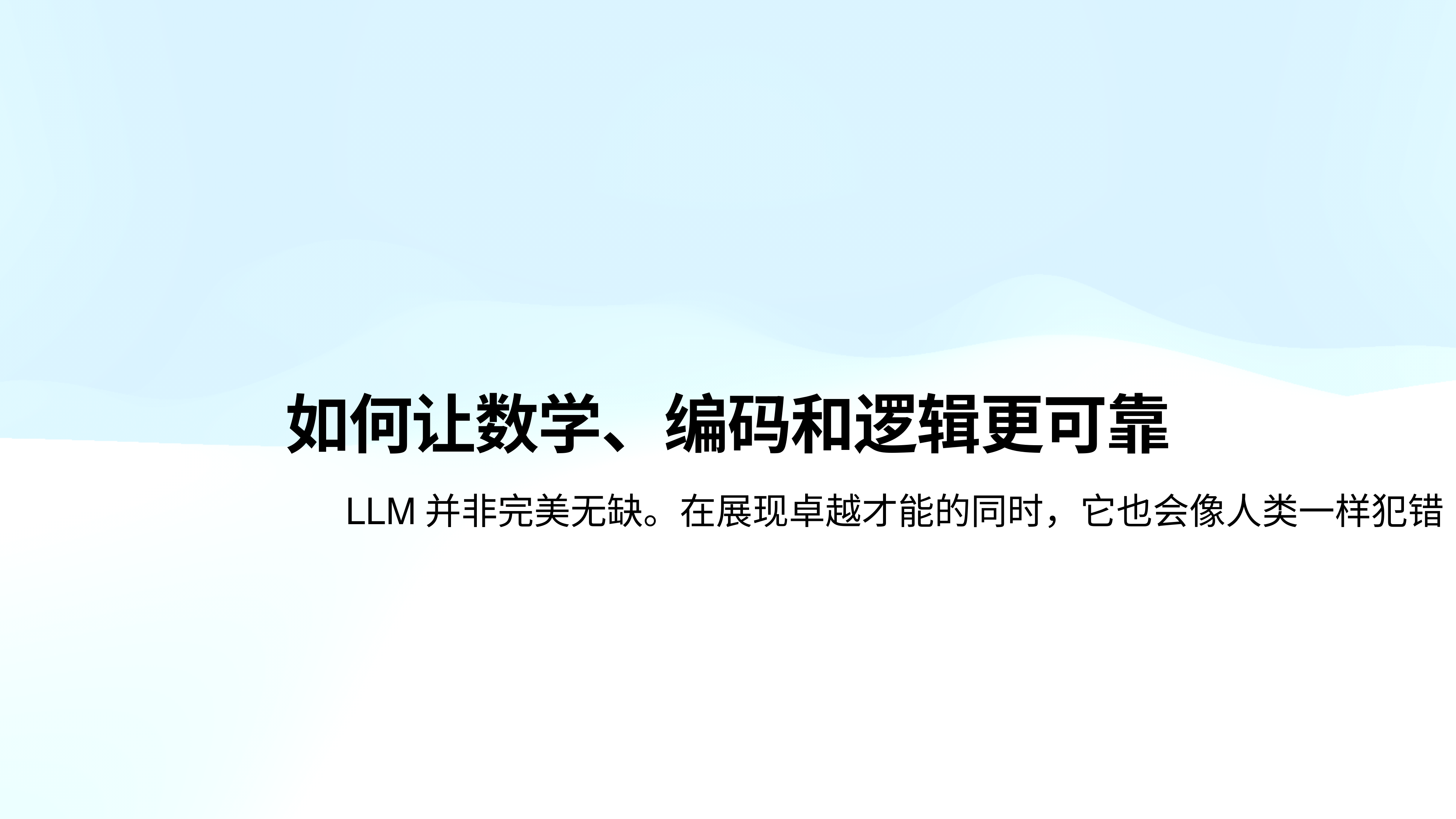

如何让数学、编码和逻辑更可靠
LLM并非完美无缺。在展现卓越才能的同时，它也会像人类一样犯错